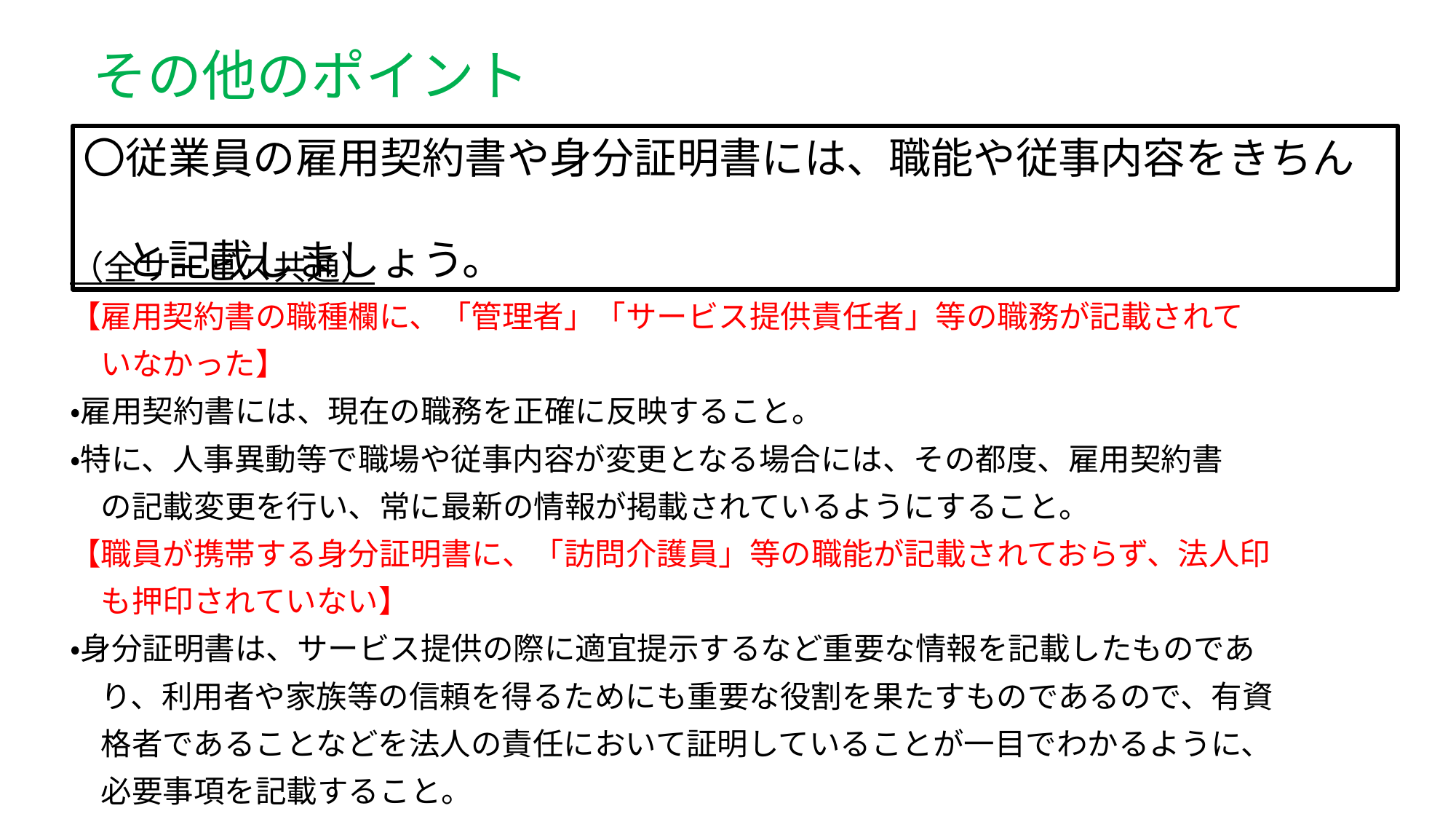

# その他のポイント
〇従業員の雇用契約書や身分証明書には、職能や従事内容をきちん
　と記載しましょう。
（全サービス共通）
【雇用契約書の職種欄に、「管理者」「サービス提供責任者」等の職務が記載されて
　いなかった】
・雇用契約書には、現在の職務を正確に反映すること。
・特に、人事異動等で職場や従事内容が変更となる場合には、その都度、雇用契約書
　の記載変更を行い、常に最新の情報が掲載されているようにすること。
【職員が携帯する身分証明書に、「訪問介護員」等の職能が記載されておらず、法人印
　も押印されていない】
・身分証明書は、サービス提供の際に適宜提示するなど重要な情報を記載したものであ
　り、利用者や家族等の信頼を得るためにも重要な役割を果たすものであるので、有資
　格者であることなどを法人の責任において証明していることが一目でわかるように、
　必要事項を記載すること。